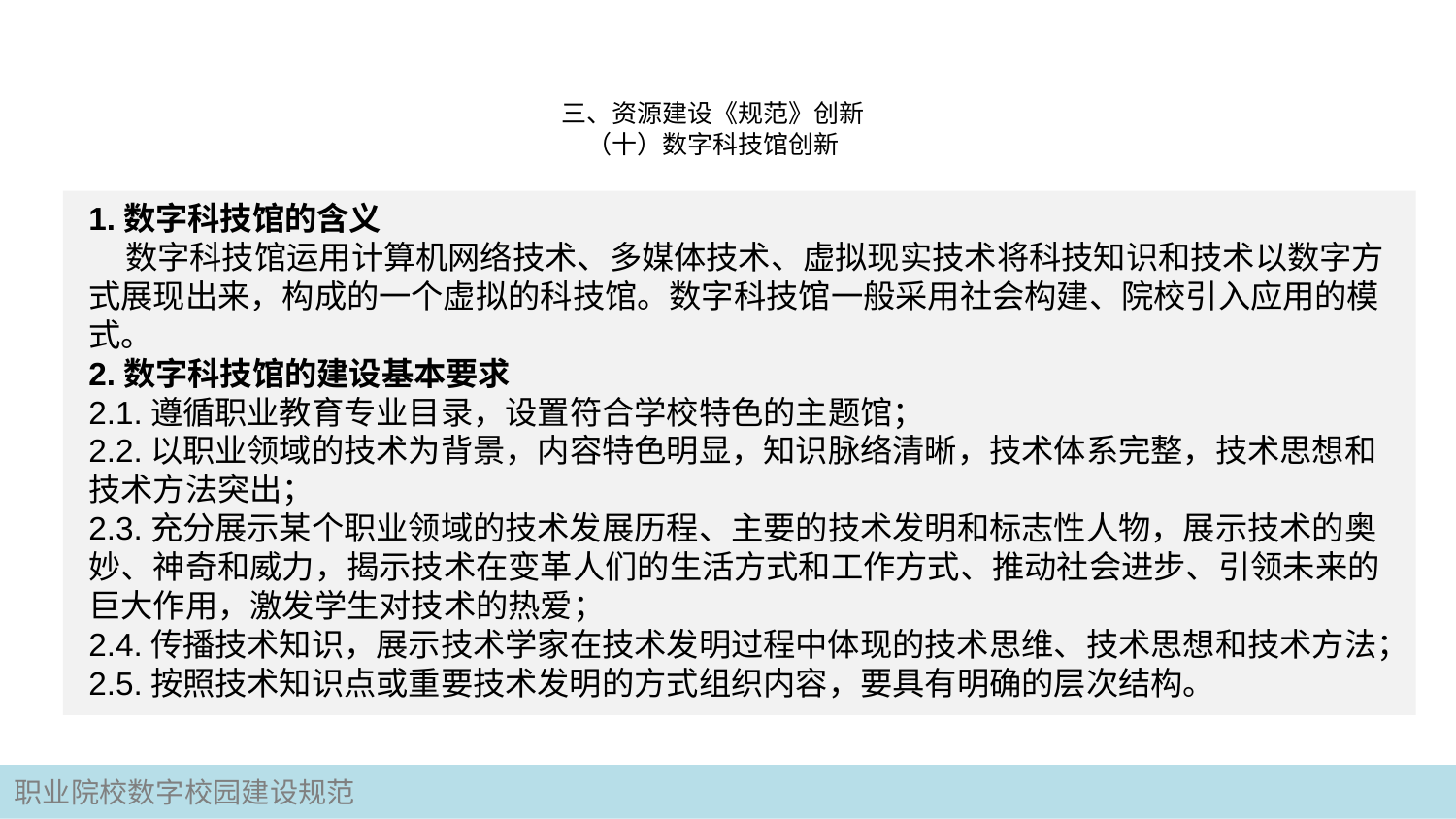

# 三、资源建设《规范》创新 （十）数字科技馆创新

1.数字科技馆的含义
    数字科技馆运用计算机网络技术、多媒体技术、虚拟现实技术将科技知识和技术以数字方式展现出来，构成的一个虚拟的科技馆。数字科技馆一般采用社会构建、院校引入应用的模式。
2.数字科技馆的建设基本要求
2.1.遵循职业教育专业目录，设置符合学校特色的主题馆；
2.2.以职业领域的技术为背景，内容特色明显，知识脉络清晰，技术体系完整，技术思想和技术方法突出；
2.3.充分展示某个职业领域的技术发展历程、主要的技术发明和标志性人物，展示技术的奥妙、神奇和威力，揭示技术在变革人们的生活方式和工作方式、推动社会进步、引领未来的巨大作用，激发学生对技术的热爱；
2.4.传播技术知识，展示技术学家在技术发明过程中体现的技术思维、技术思想和技术方法；
2.5.按照技术知识点或重要技术发明的方式组织内容，要具有明确的层次结构。
职业院校数字校园建设规范